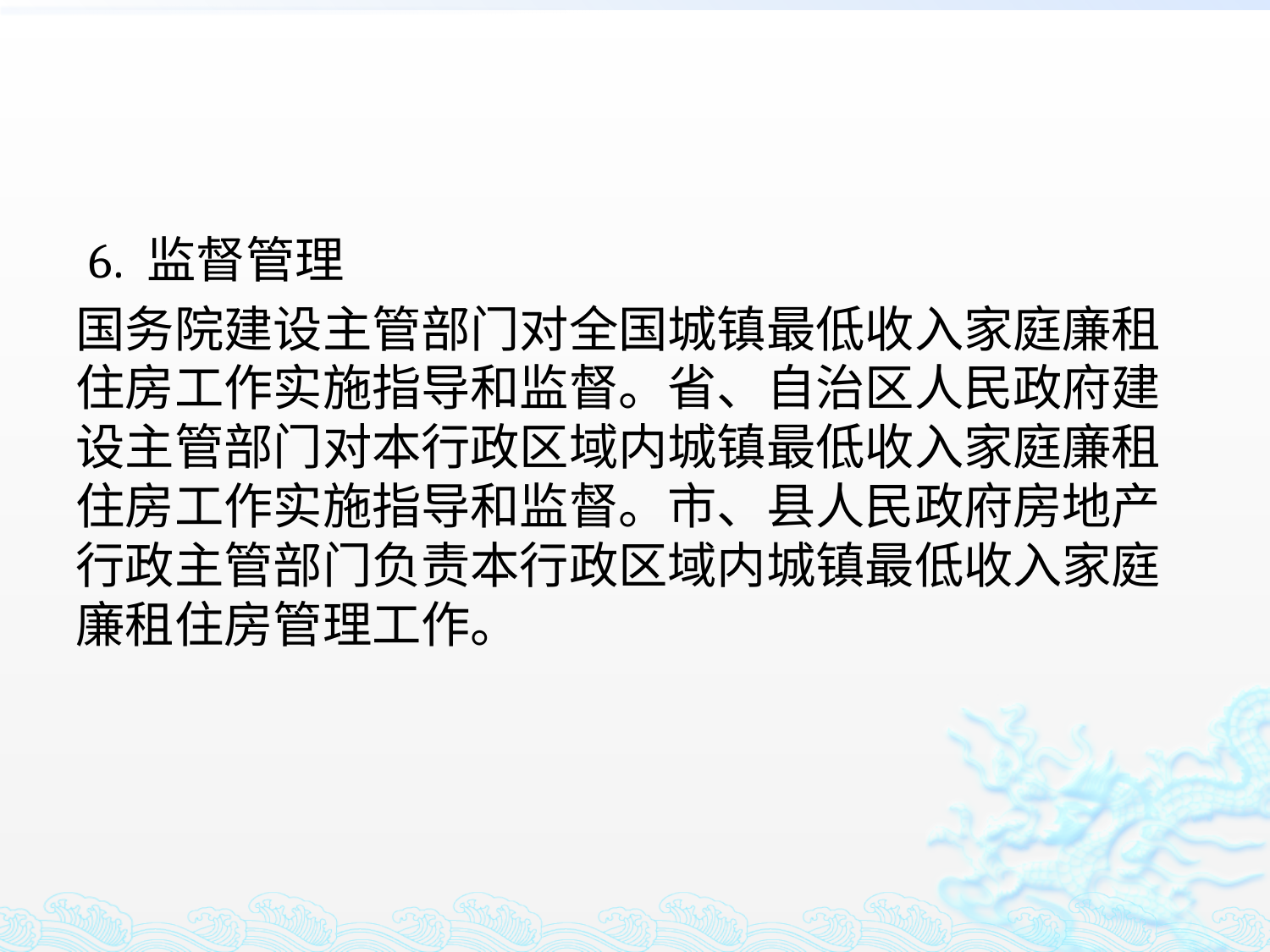

#
 6. 监督管理
国务院建设主管部门对全国城镇最低收入家庭廉租住房工作实施指导和监督。省、自治区人民政府建设主管部门对本行政区域内城镇最低收入家庭廉租住房工作实施指导和监督。市、县人民政府房地产行政主管部门负责本行政区域内城镇最低收入家庭廉租住房管理工作。